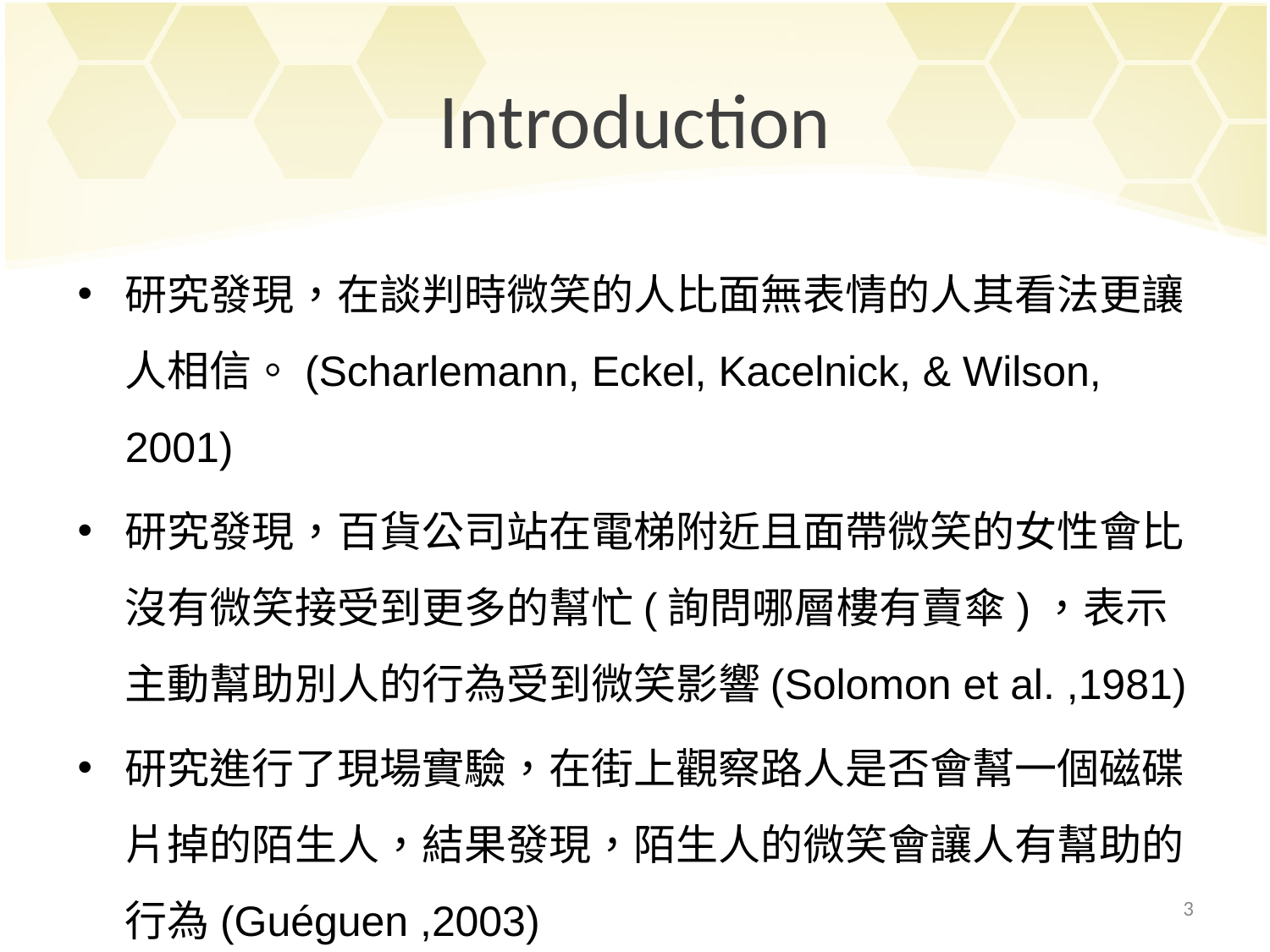

# Introduction
研究發現，在談判時微笑的人比面無表情的人其看法更讓人相信。(Scharlemann, Eckel, Kacelnick, & Wilson, 2001)
研究發現，百貨公司站在電梯附近且面帶微笑的女性會比沒有微笑接受到更多的幫忙(詢問哪層樓有賣傘)，表示主動幫助別人的行為受到微笑影響(Solomon et al. ,1981)
研究進行了現場實驗，在街上觀察路人是否會幫一個磁碟片掉的陌生人，結果發現，陌生人的微笑會讓人有幫助的行為(Guéguen ,2003)

3